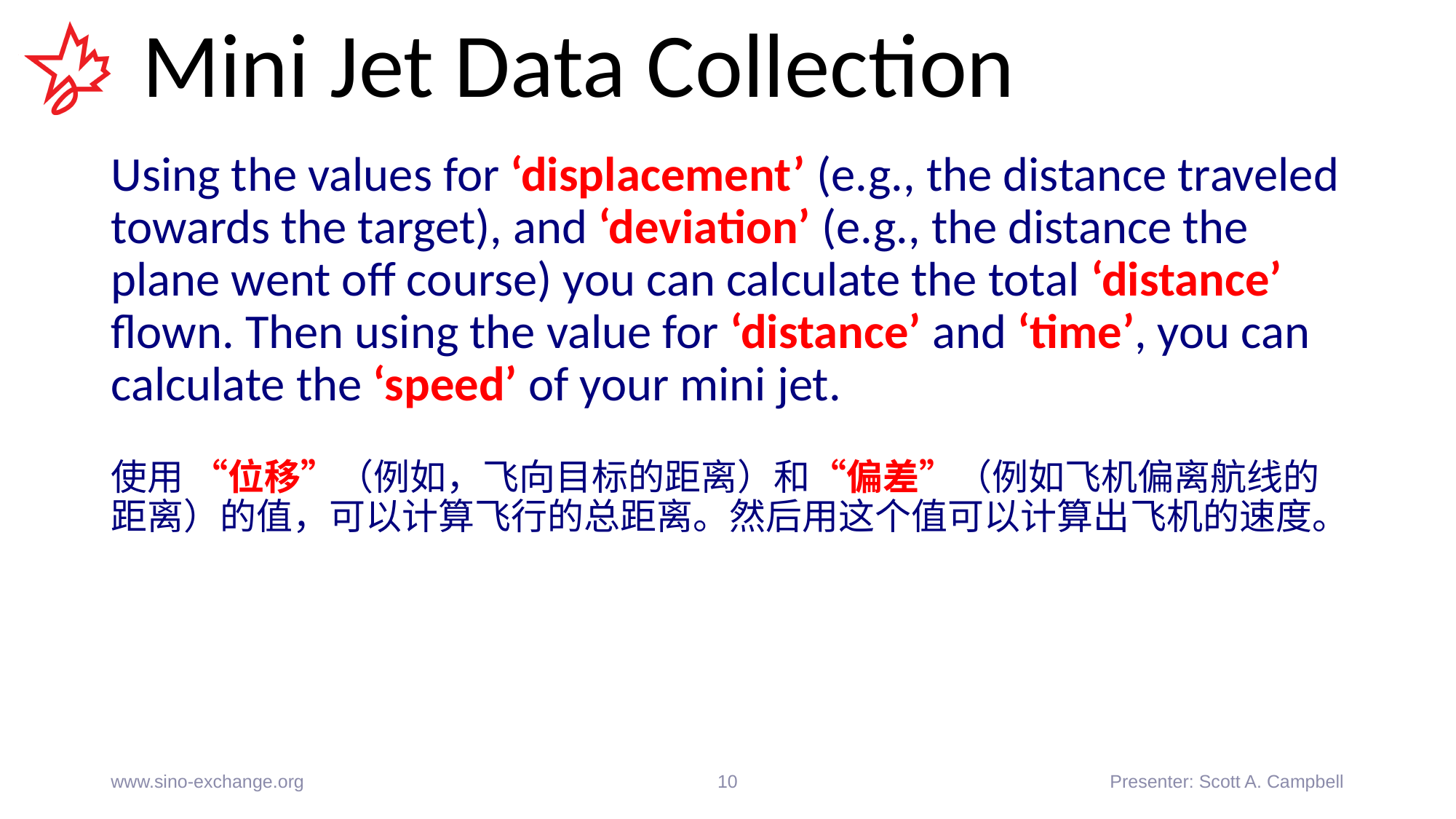

# Mini Jet Data Collection
Using the values for ‘displacement’ (e.g., the distance traveled towards the target), and ‘deviation’ (e.g., the distance the plane went off course) you can calculate the total ‘distance’ flown. Then using the value for ‘distance’ and ‘time’, you can calculate the ‘speed’ of your mini jet.
使用 “位移”（例如，飞向目标的距离）和“偏差”（例如飞机偏离航线的距离）的值，可以计算飞行的总距离。然后用这个值可以计算出飞机的速度。
www.sino-exchange.org
10
Presenter: Scott A. Campbell